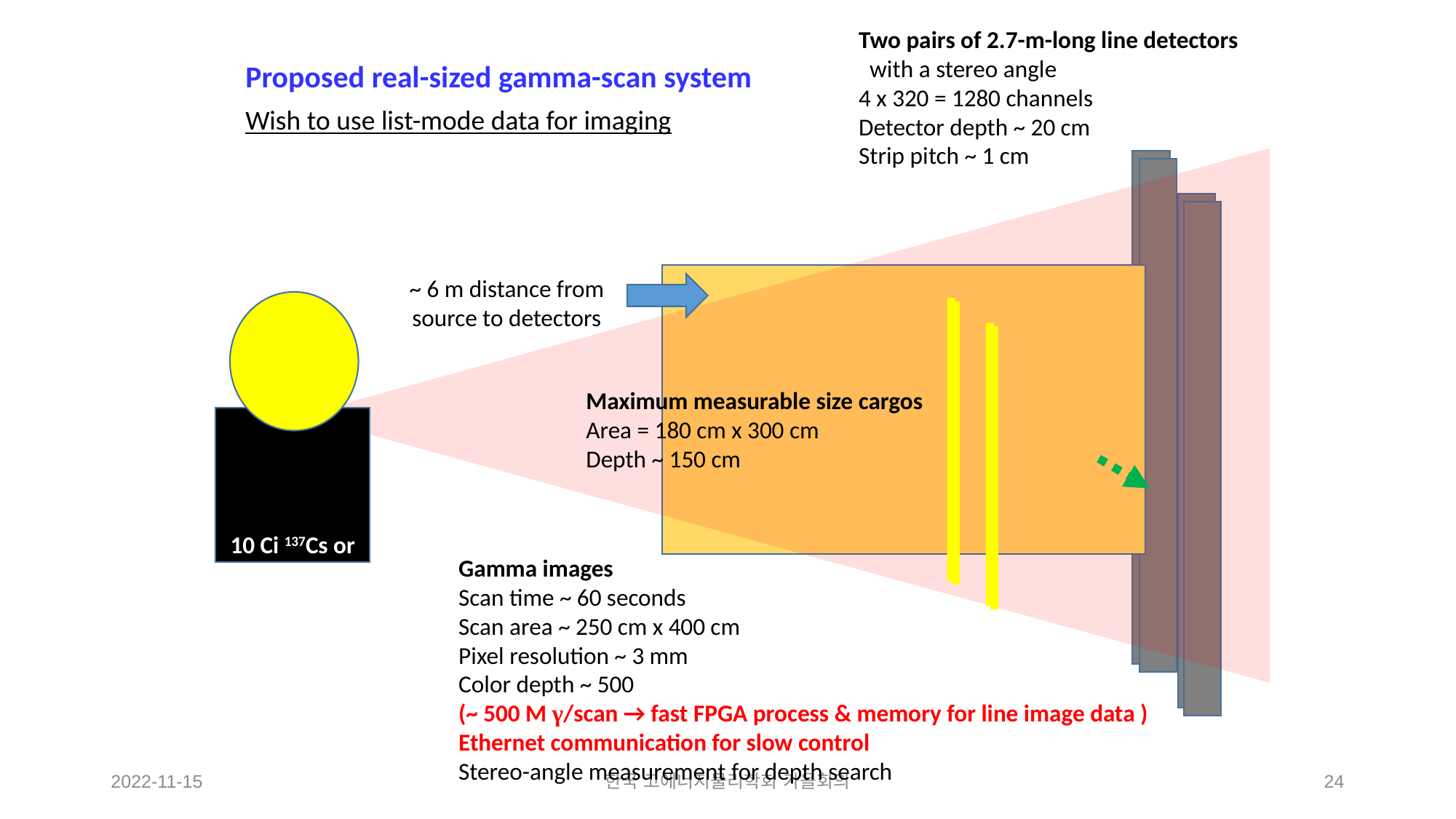

Two pairs of 2.7-m-long line detectors
  with a stereo angle
4 x 320 = 1280 channels
Detector depth ~ 20 cm
Strip pitch ~ 1 cm
Proposed real-sized gamma-scan system
Wish to use list-mode data for imaging

~ 6 m distance from source to detectors

10 Ci 137Cs or
~ 2 Ci 60Co

Maximum measurable size cargos
Area = 180 cm x 300 cm
Depth ~ 150 cm
Gamma images
Scan time ~ 60 seconds
Scan area ~ 250 cm x 400 cm
Pixel resolution ~ 3 mm
Color depth ~ 500
(~ 500 M γ/scan → fast FPGA process & memory for line image data )
Ethernet communication for slow control
Stereo-angle measurement for depth search
2022-11-15
한국 고에너지물리학회 가을회의
24